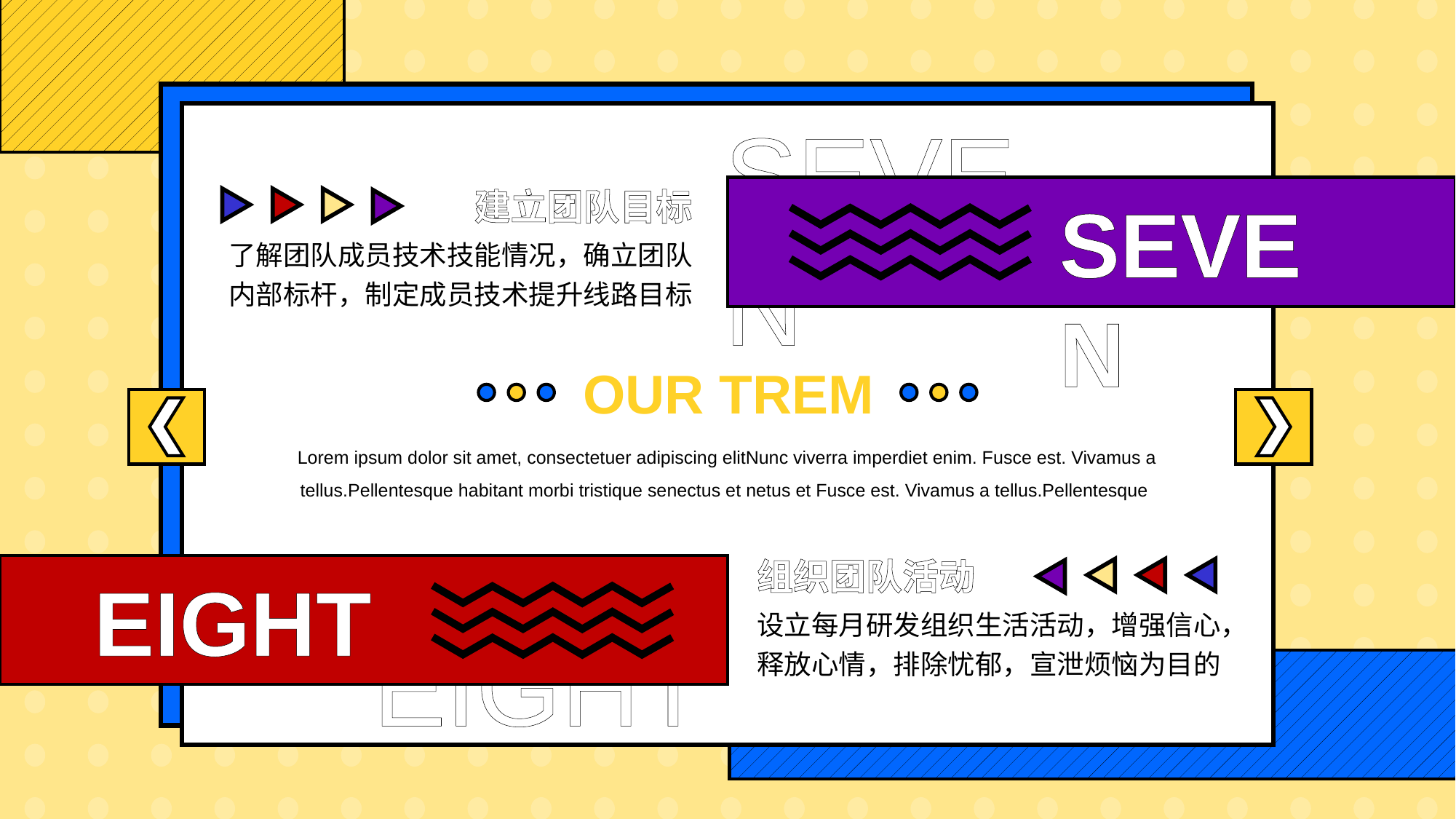

SEVEN

建立团队目标
SEVEN

了解团队成员技术技能情况，确立团队内部标杆，制定成员技术提升线路目标
OUR TREM

Lorem ipsum dolor sit amet, consectetuer adipiscing elitNunc viverra imperdiet enim. Fusce est. Vivamus a tellus.Pellentesque habitant morbi tristique senectus et netus et Fusce est. Vivamus a tellus.Pellentesque
组织团队活动

EIGHT

设立每月研发组织生活活动，增强信心，释放心情，排除忧郁，宣泄烦恼为目的
EIGHT